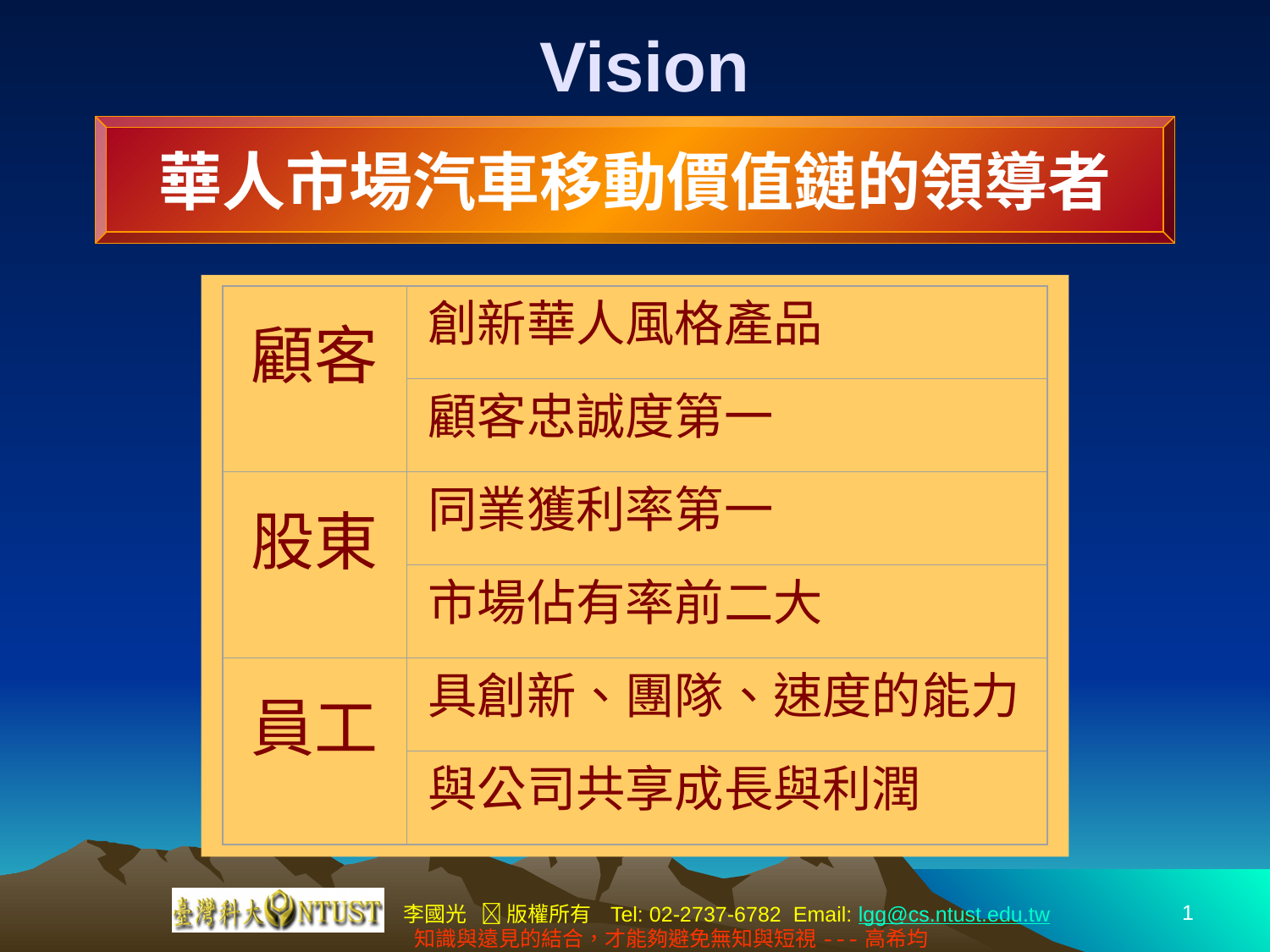

# Vision
華人市場汽車移動價值鏈的領導者

顧客

創新華人風格產品

顧客忠誠度第一

股東

同業獲利率第一

市場佔有率前二大

員工

具創新、團隊、速度的能力

與公司共享成長與利潤

1